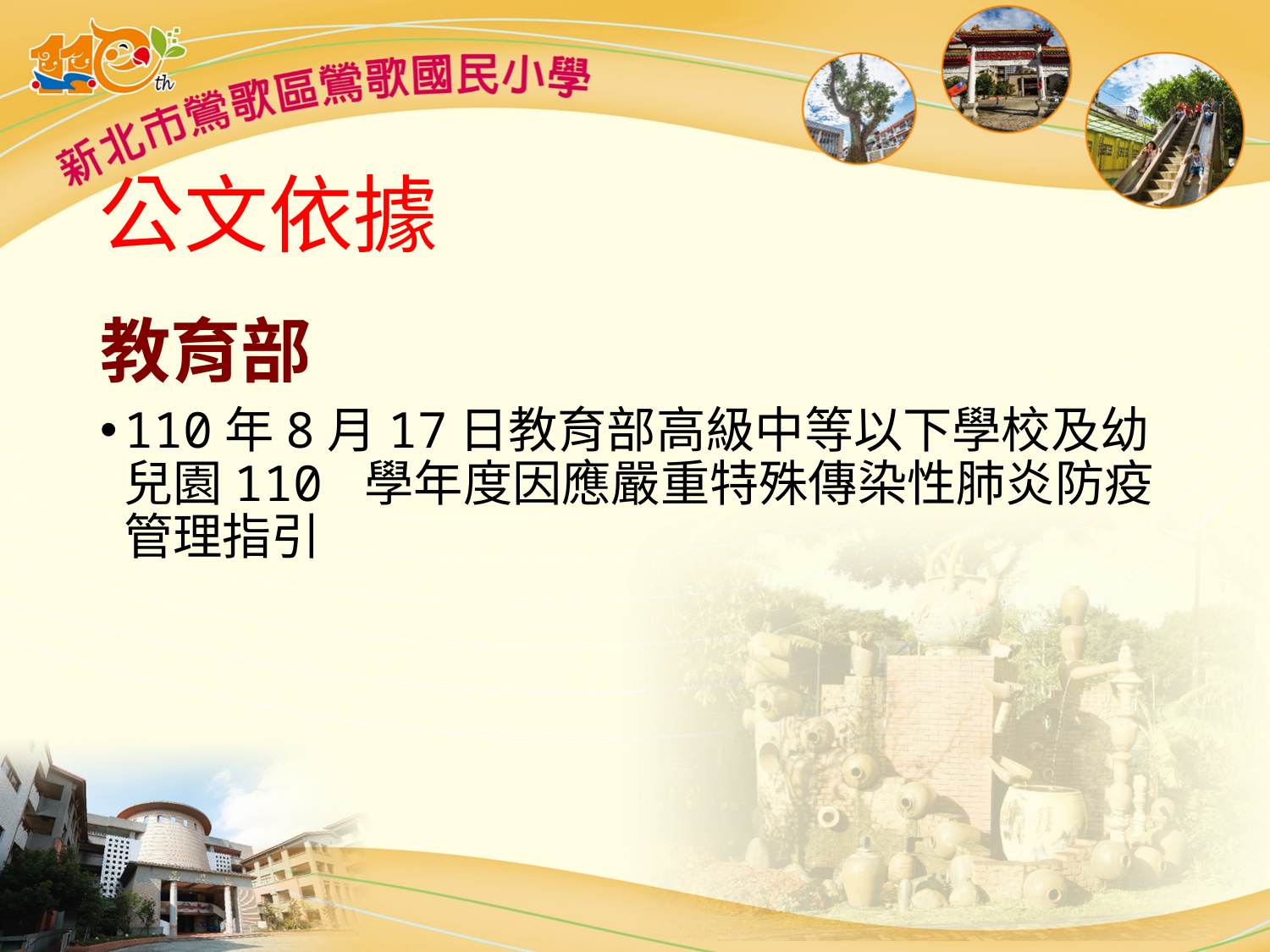

# 公文依據
教育部
110年8月17日教育部高級中等以下學校及幼兒園110 學年度因應嚴重特殊傳染性肺炎防疫管理指引